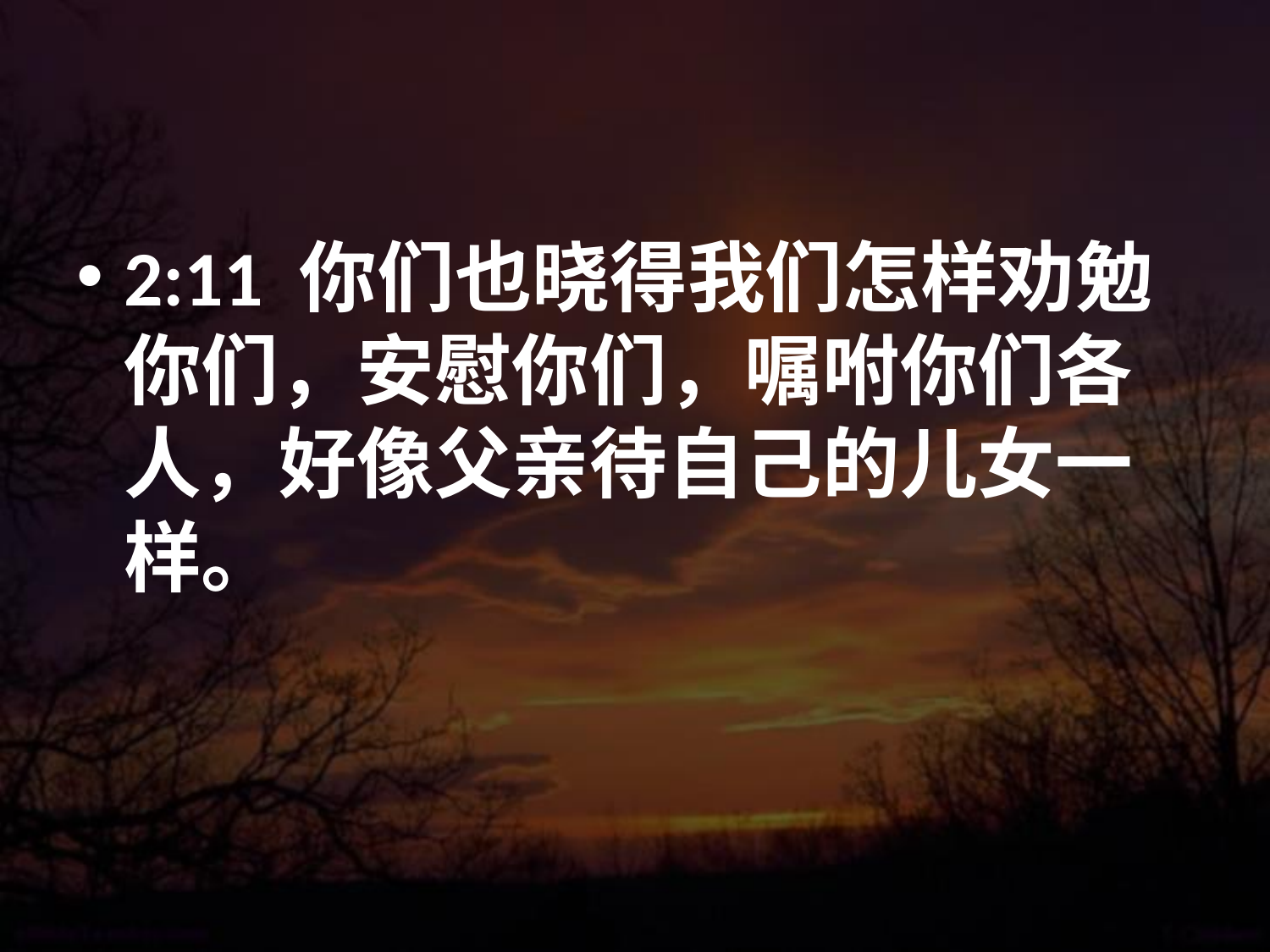

#
2:11 你们也晓得我们怎样劝勉你们，安慰你们，嘱咐你们各人，好像父亲待自己的儿女一样。